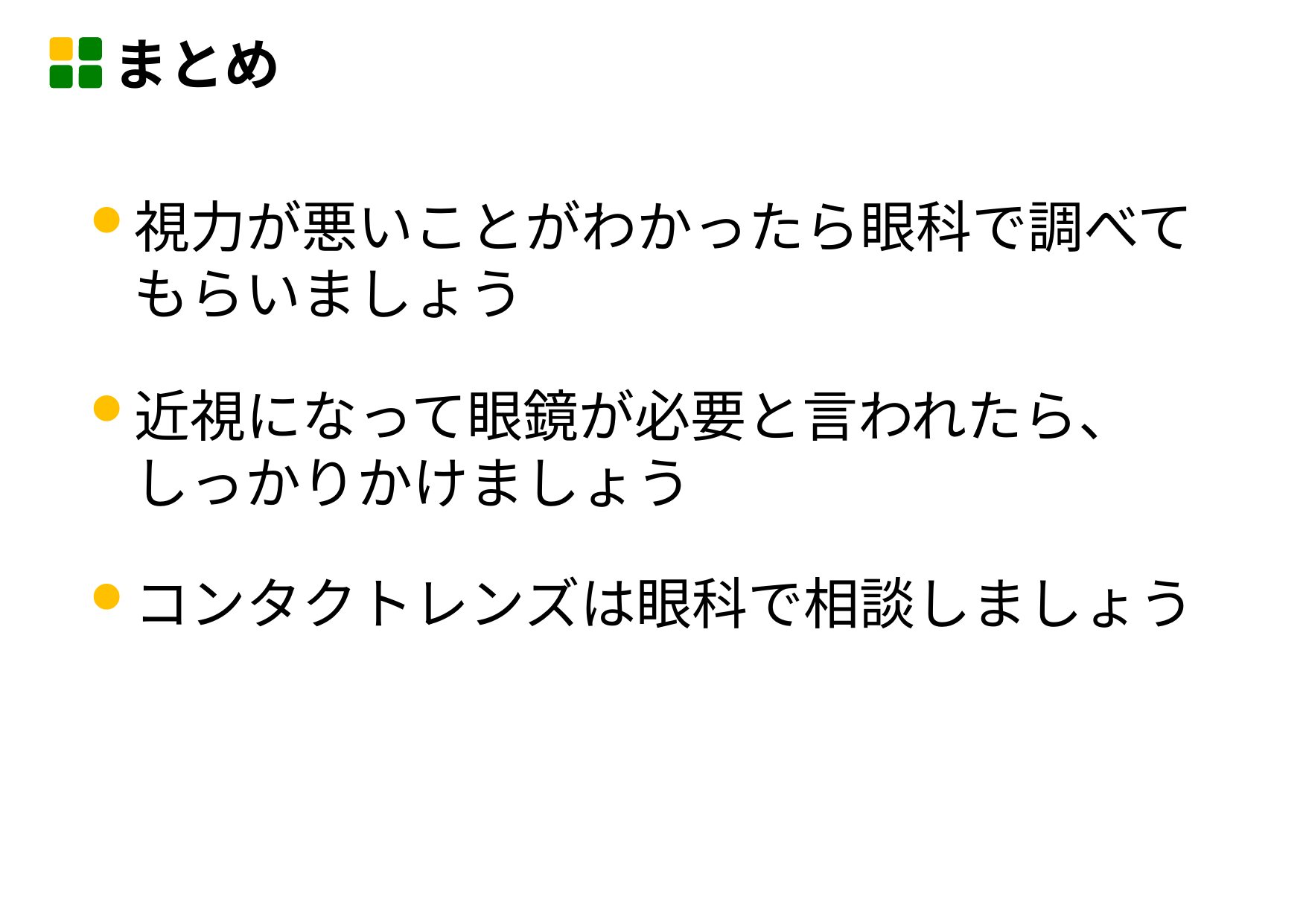

まとめ

視力が悪いことがわかったら眼科で調べて
もらいましょう
近視になって眼鏡が必要と言われたら、
しっかりかけましょう
コンタクトレンズは眼科で相談しましょう